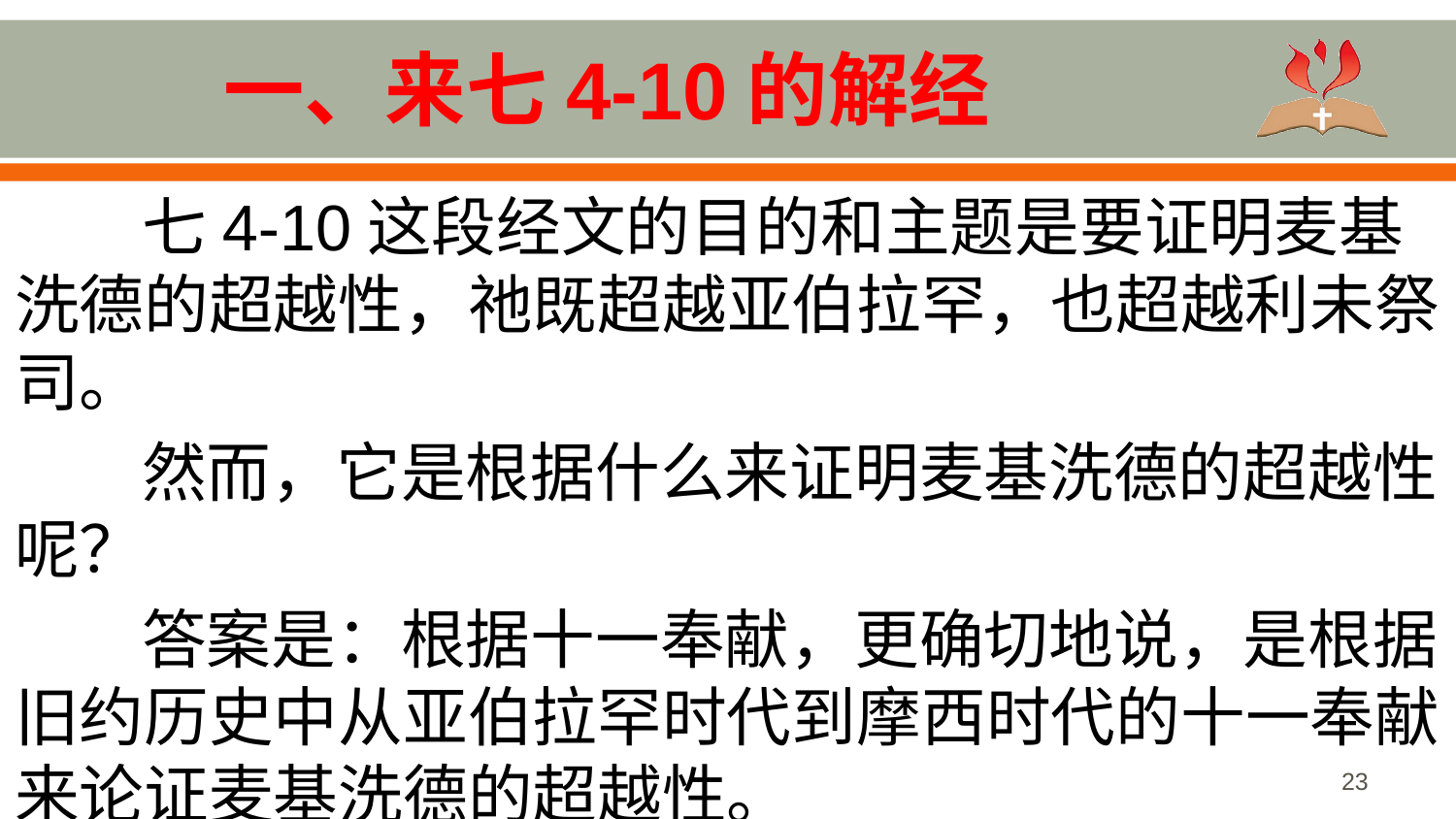

# 一、来七4-10的解经
七4-10这段经文的目的和主题是要证明麦基洗德的超越性，祂既超越亚伯拉罕，也超越利未祭司。
然而，它是根据什么来证明麦基洗德的超越性呢？
答案是：根据十一奉献，更确切地说，是根据旧约历史中从亚伯拉罕时代到摩西时代的十一奉献来论证麦基洗德的超越性。

23